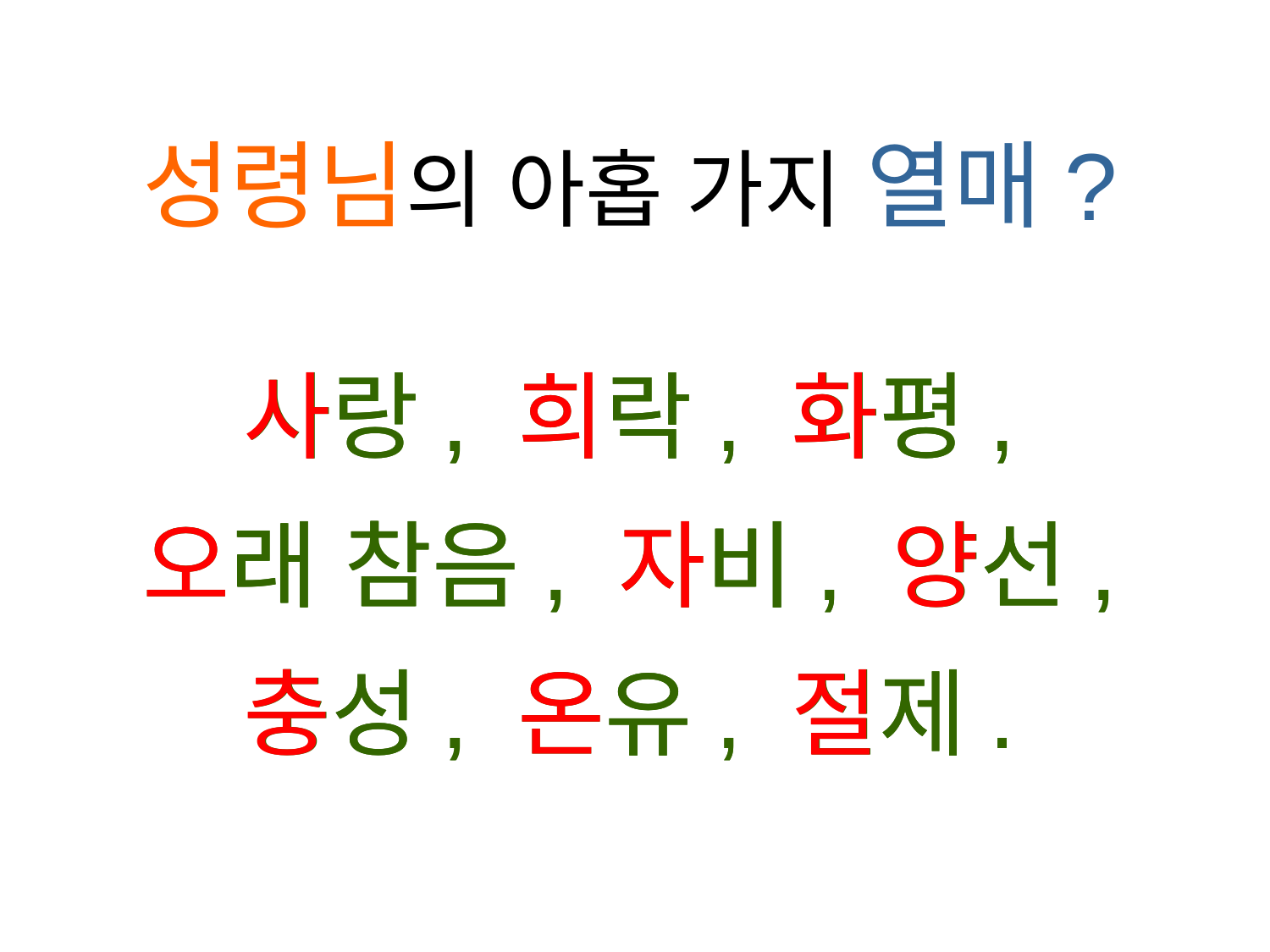

성령님의 아홉 가지 열매?
사랑, 희락, 화평,
오래 참음, 자비, 양선,
충성, 온유, 절제.
사랑, 희락, 화평,
오래 참음, 자비, 양선,
충성, 온유, 절제.